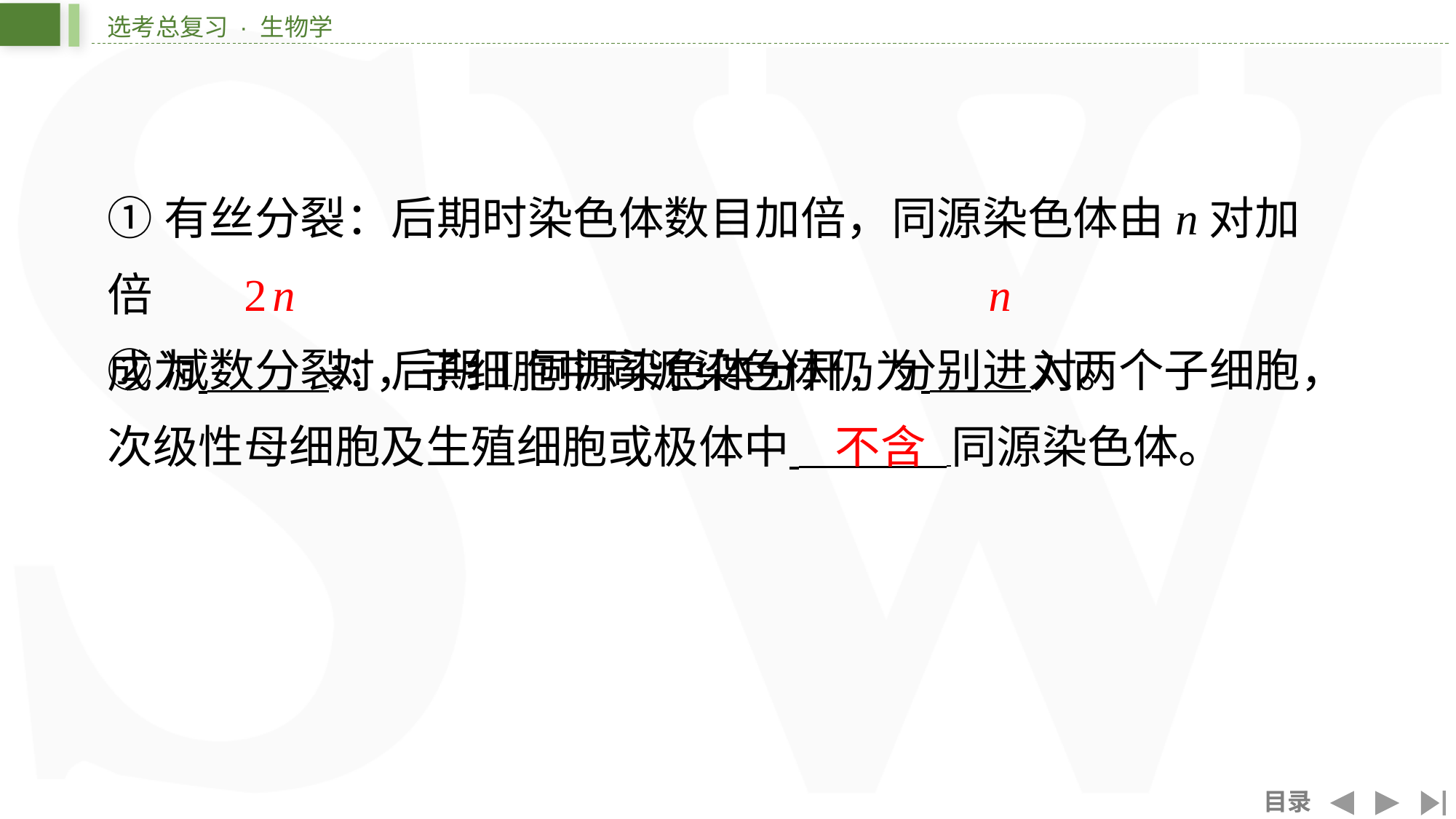

①有丝分裂：后期时染色体数目加倍，同源染色体由 n 对加倍
成为                    对，子细胞中同源染色体仍为                 ⁠对。
2 n
n
②减数分裂：后期Ⅰ同源染色体分开，分别进入两个子细胞，
次级性母细胞及生殖细胞或极体中                        ⁠同源染色体。
不含